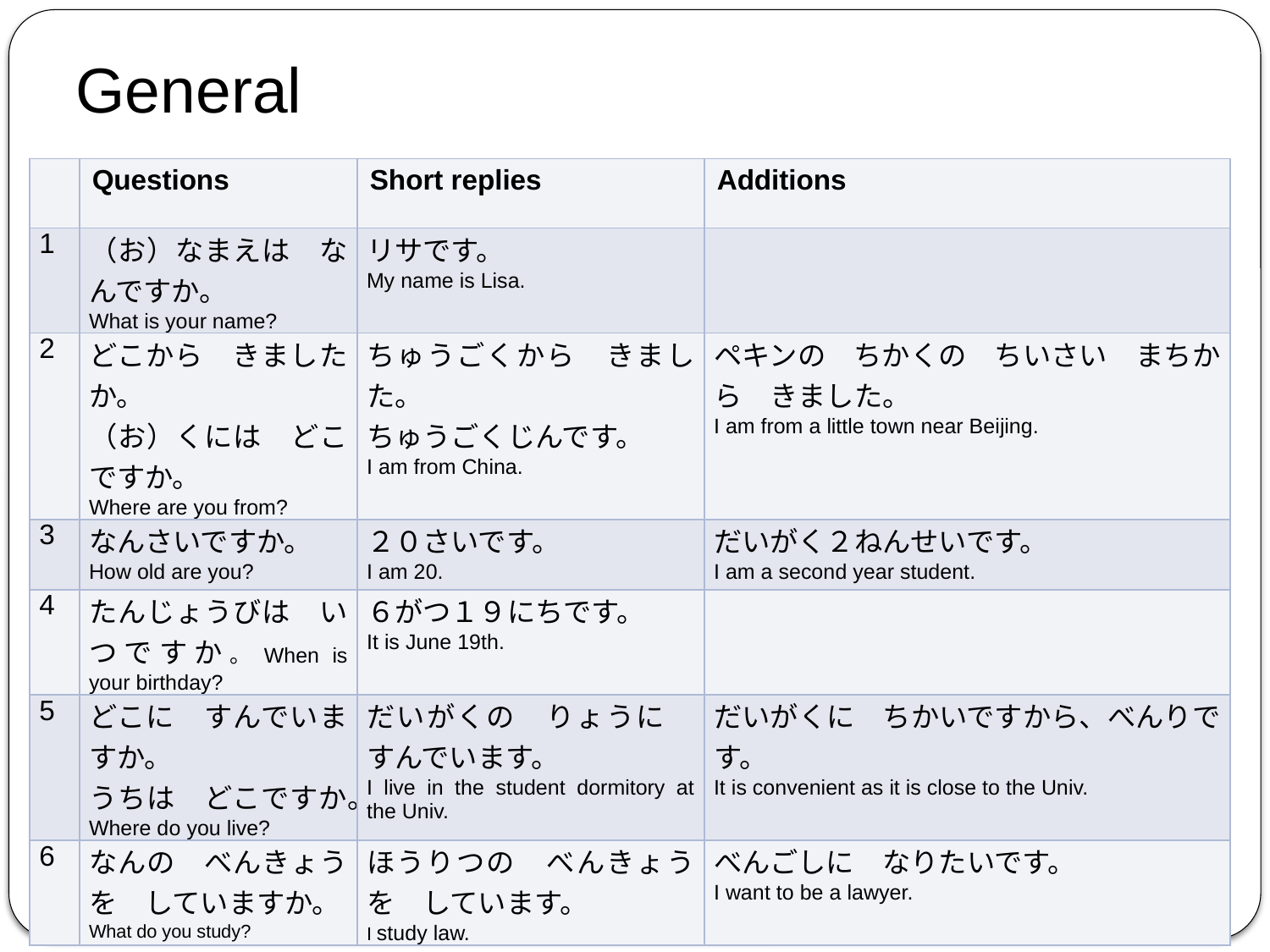

# General
|  | Questions | Short replies | Additions |
| --- | --- | --- | --- |
| 1 | （お）なまえは　なんですか。 What is your name? | リサです。 My name is Lisa. |  |
| 2 | どこから　きましたか。 （お）くには　どこですか。 Where are you from? | ちゅうごくから　きました。 ちゅうごくじんです。 I am from China. | ペキンの　ちかくの　ちいさい　まちから　きました。 I am from a little town near Beijing. |
| 3 | なんさいですか。 How old are you? | ２０さいです。 I am 20. | だいがく２ねんせいです。 I am a second year student. |
| 4 | たんじょうびは　いつですか。When is your birthday? | ６がつ１９にちです。 It is June 19th. |  |
| 5 | どこに　すんでいますか。 うちは　どこですか。 Where do you live? | だいがくの　りょうに　すんでいます。 I live in the student dormitory at the Univ. | だいがくに　ちかいですから、べんりです。 It is convenient as it is close to the Univ. |
| 6 | なんの　べんきょうを　していますか。 What do you study? | ほうりつの　べんきょうを　しています。 I study law. | べんごしに　なりたいです。 I want to be a lawyer. |